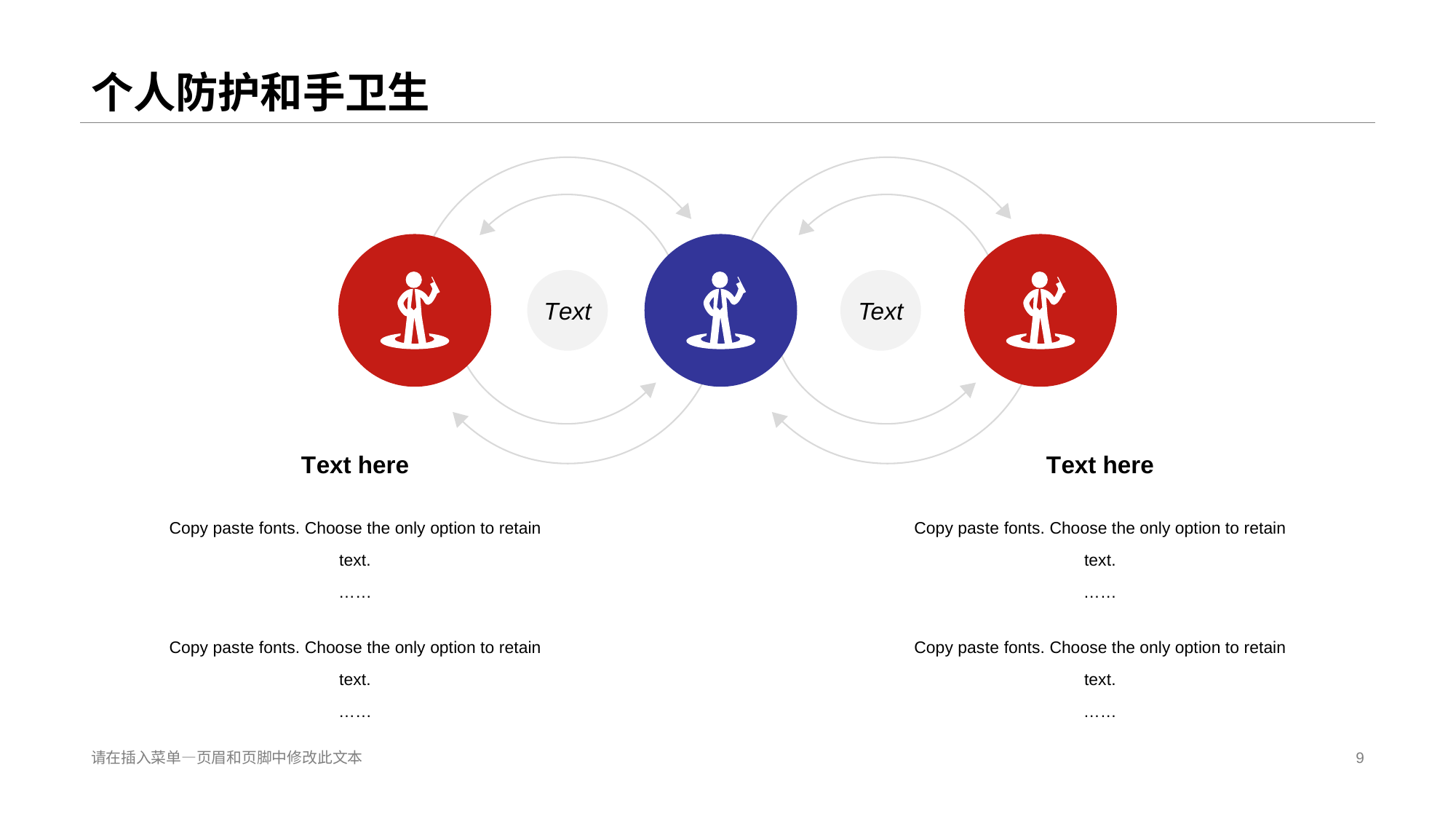

# 个人防护和手卫生

T ext
Te xt

T ext here
T ext here
Copy pas te fonts. Choose the only option to retain text.
……
Copy pas te fonts. Choose the only option to retain text.
……
Copy pas te fonts. Choose the only option to retain text.
……
Copy pas te fonts. Choose the only option to retain text.
……
请在插入菜单—页眉和页脚中修改此文本
9